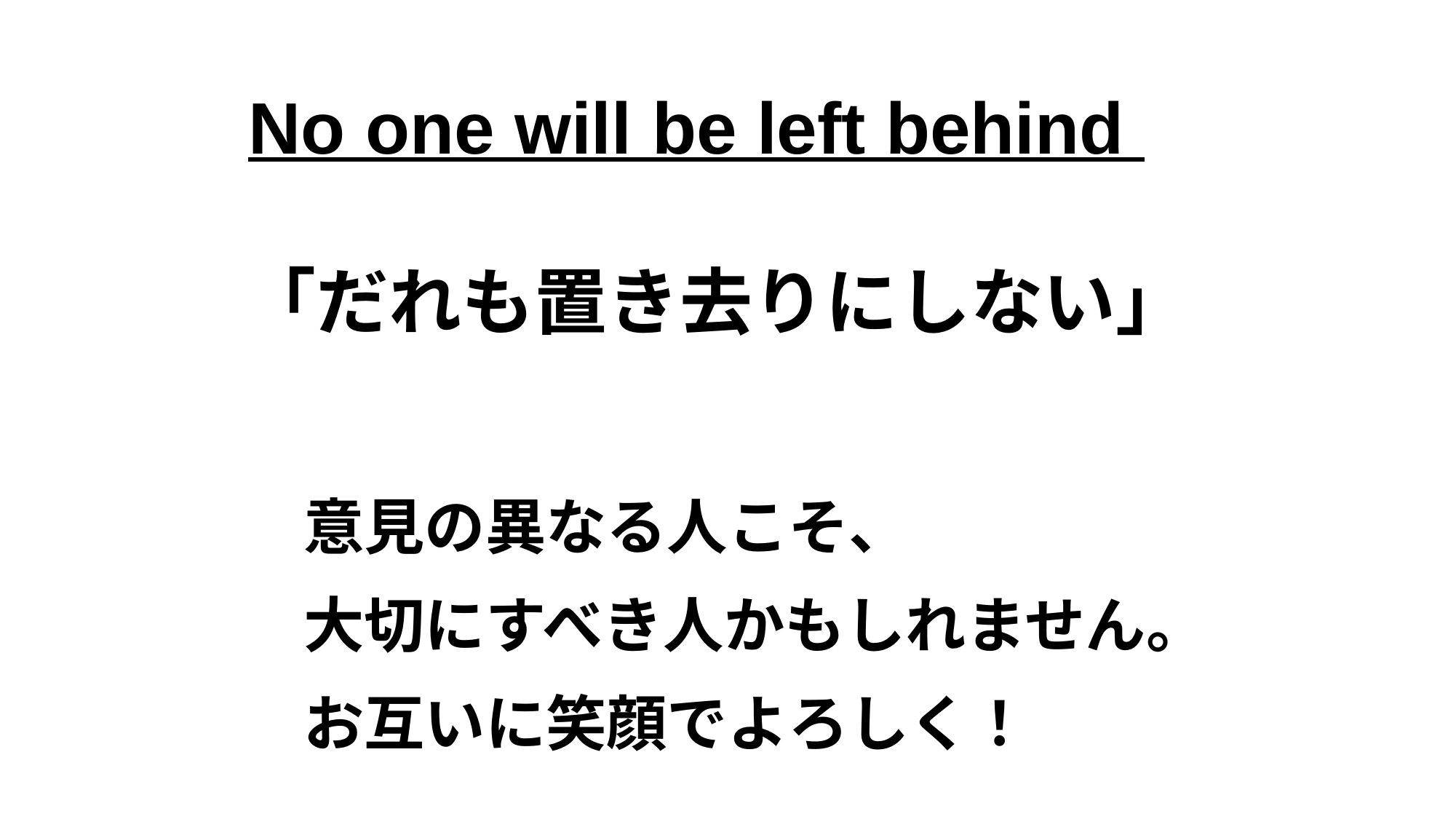

No one will be left behind

「だれも置き去りにしない」

　意見の異なる人こそ、

　大切にすべき人かもしれません。

　お互いに笑顔でよろしく！